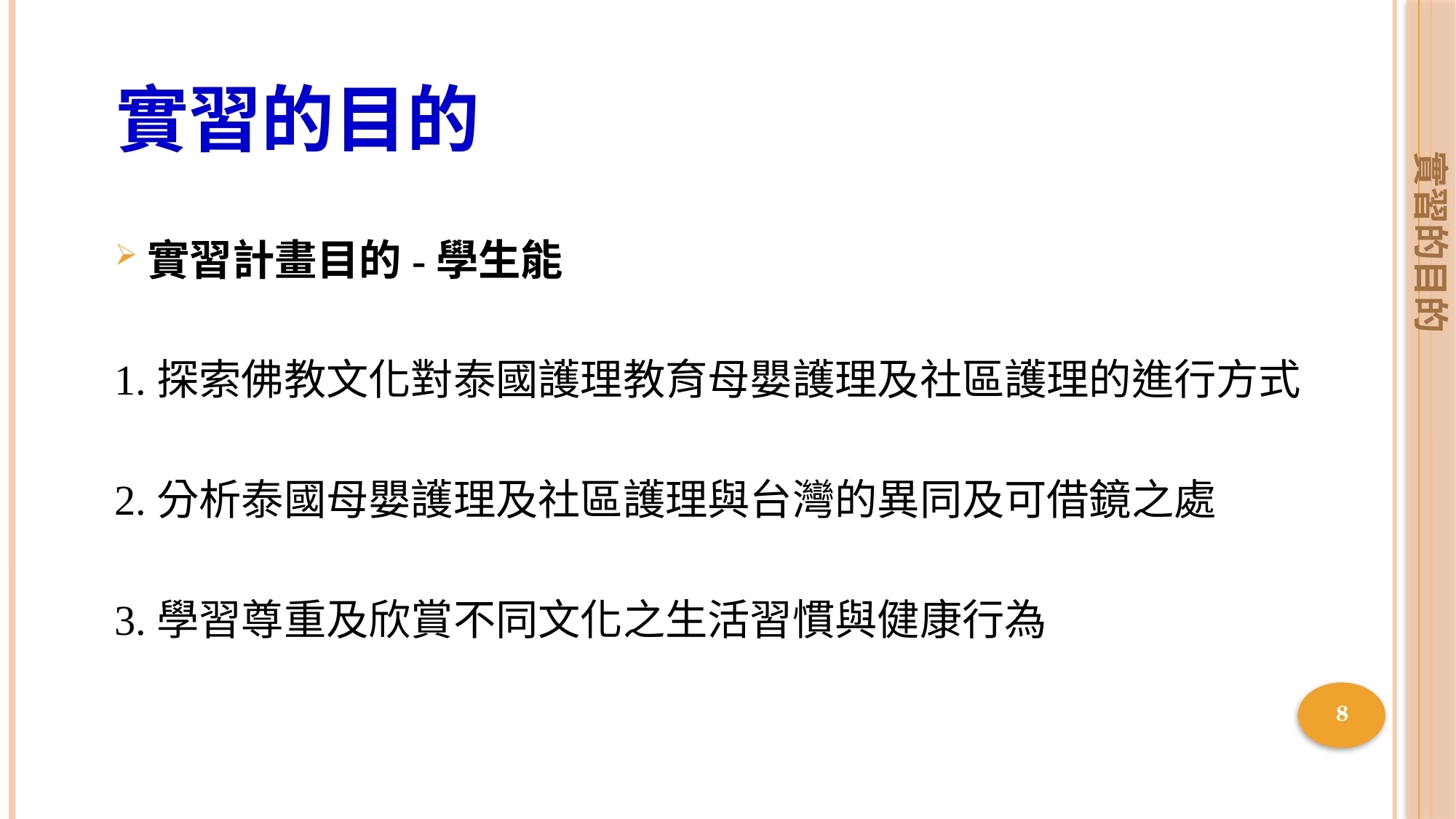

# 實習的目的
實習的目的
實習計畫目的-學生能

1.探索佛教文化對泰國護理教育母嬰護理及社區護理的進行方式

2.分析泰國母嬰護理及社區護理與台灣的異同及可借鏡之處

3.學習尊重及欣賞不同文化之生活習慣與健康行為

8